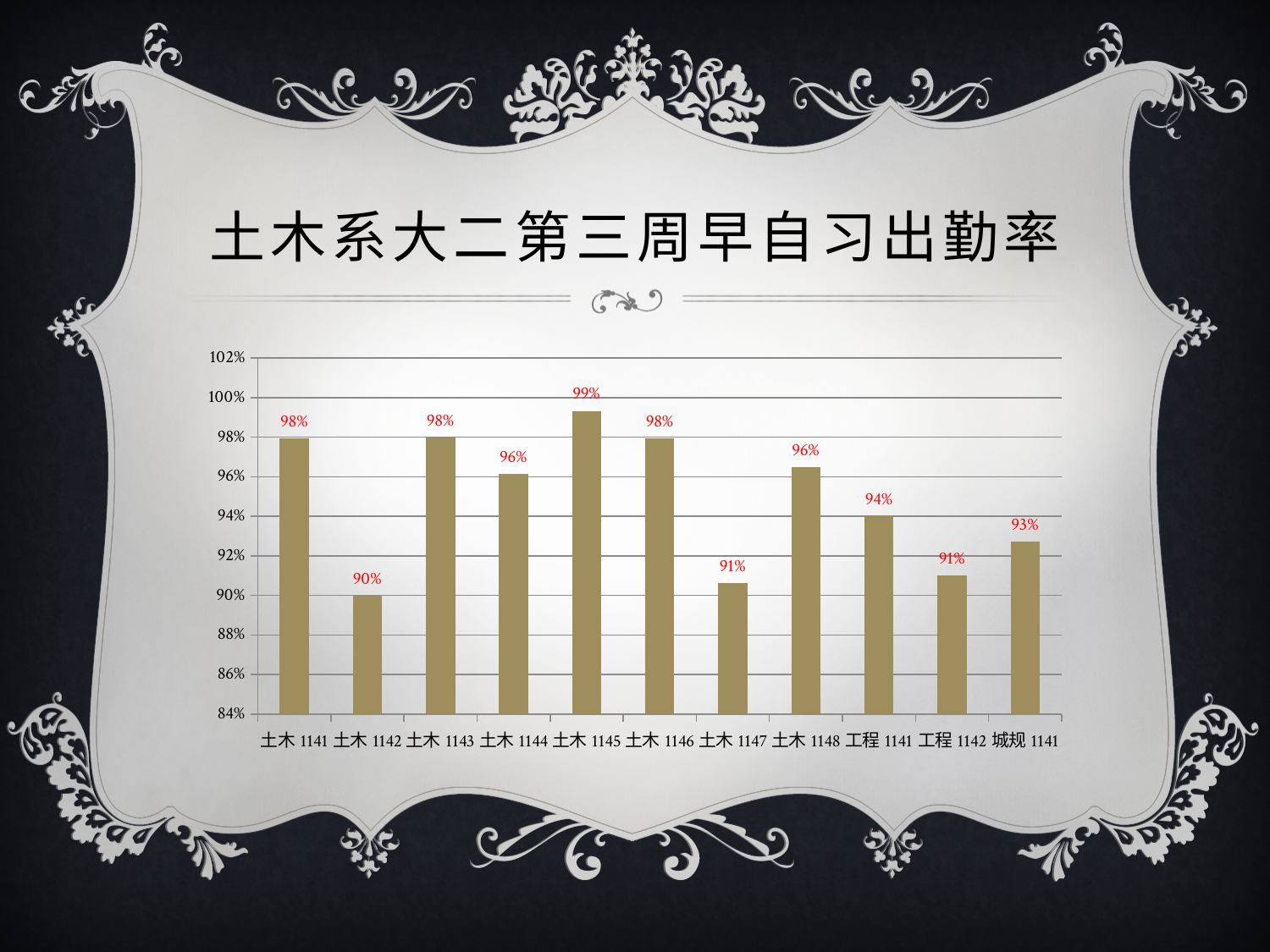

# 土木系大二第三周早自习出勤率

### Chart

| Category |  |
|---|---|
| 土木1141 | 0.9793103448275862 |
| 土木1142 | 0.9 |
| 土木1143 | 0.98 |
| 土木1144 | 0.9612903225806452 |
| 土木1145 | 0.9933333333333333 |
| 土木1146 | 0.9793103448275862 |
| 土木1147 | 0.90625 |
| 土木1148 | 0.9647058823529412 |
| 工程1141 | 0.94 |
| 工程1142 | 0.91 |
| 城规1141 | 0.9272727272727272 |